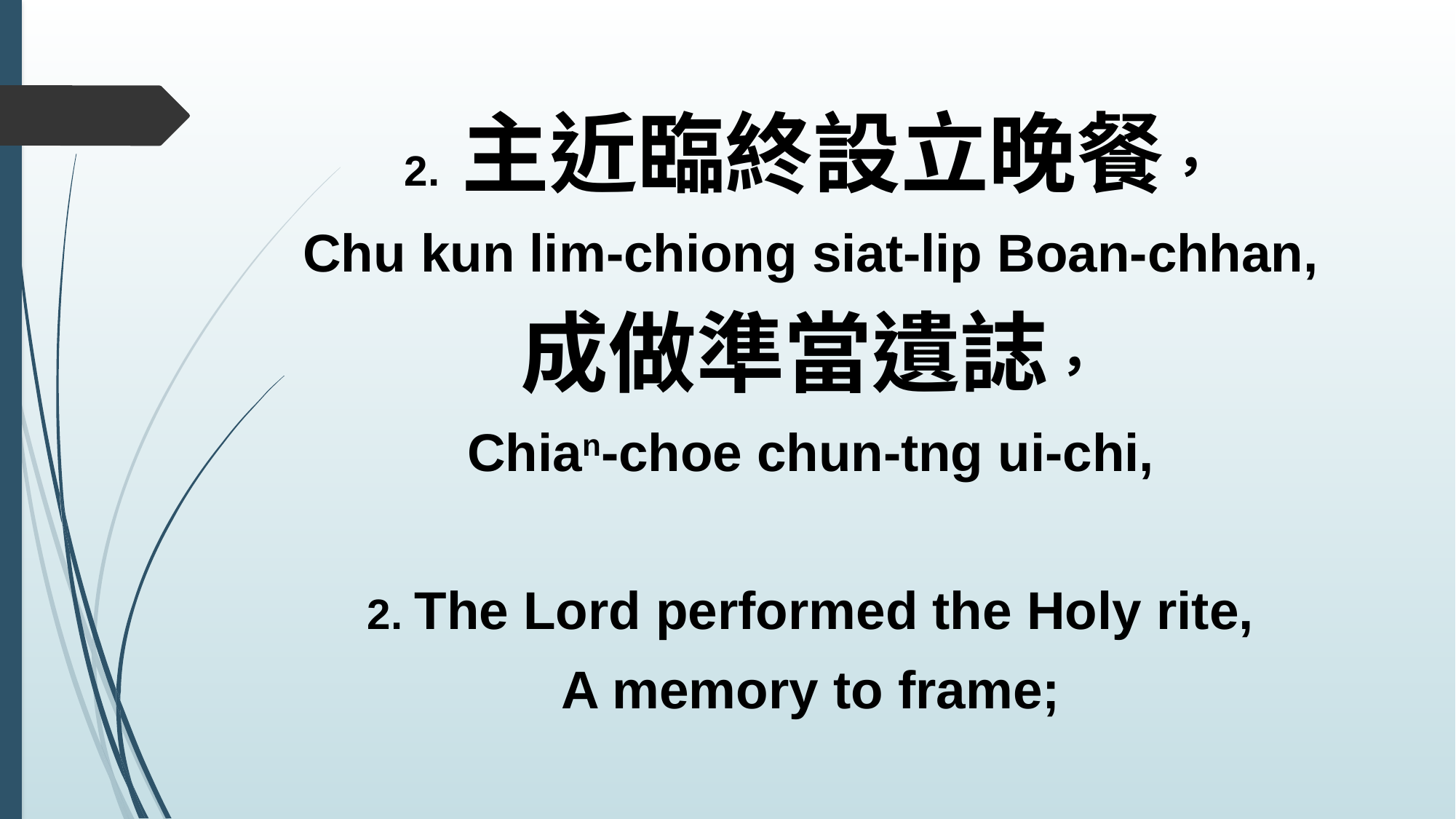

2. 主近臨終設立晚餐，
Chu kun lim-chiong siat-lip Boan-chhan,
成做準當遺誌，
Chian-choe chun-tng ui-chi,

2. The Lord performed the Holy rite,
A memory to frame;